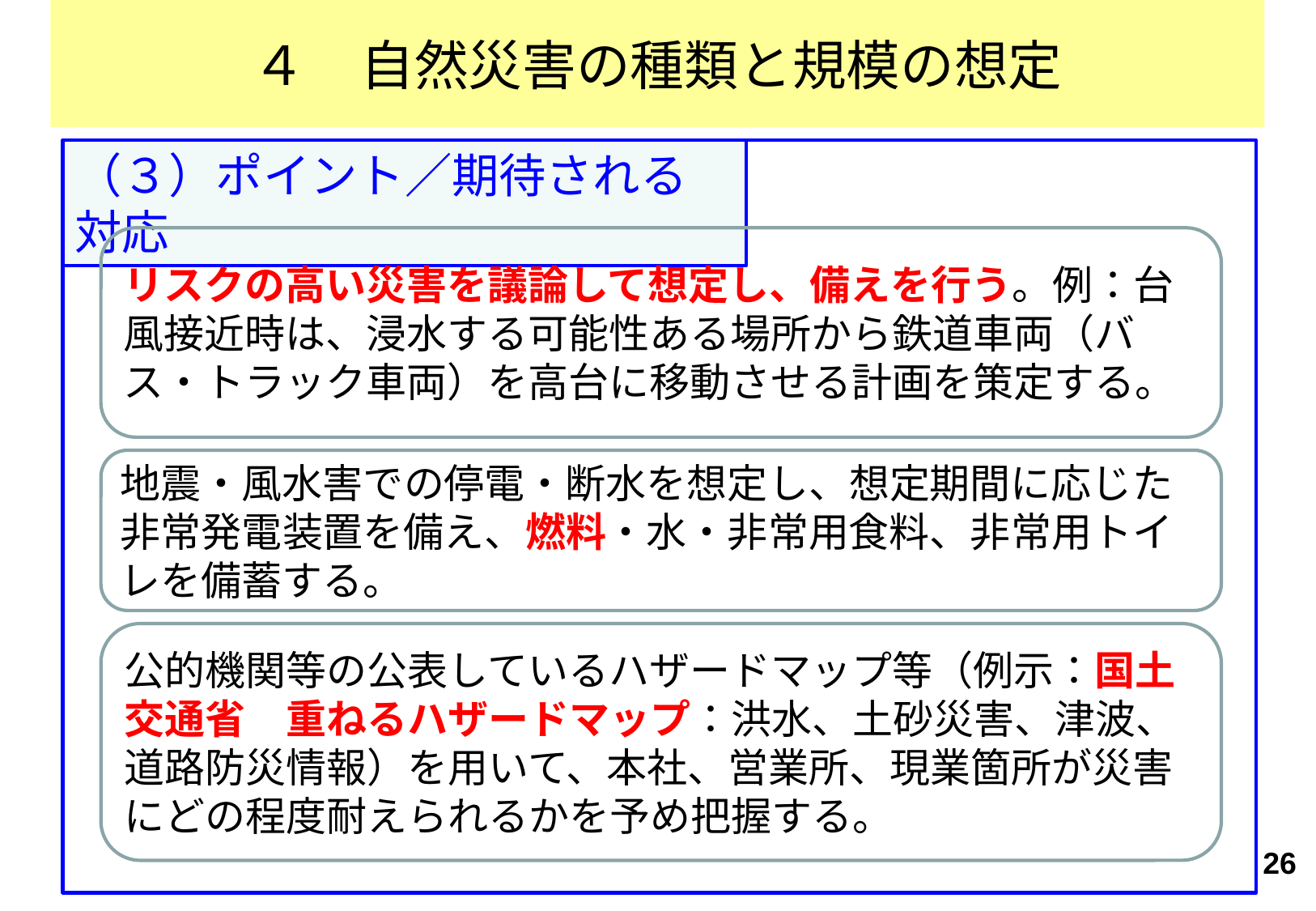

# ４　自然災害の種類と規模の想定

（３）ポイント／期待される対応
リスクの高い災害を議論して想定し、備えを行う。例：台風接近時は、浸水する可能性ある場所から鉄道車両（バス・トラック車両）を高台に移動させる計画を策定する。
地震・風水害での停電・断水を想定し、想定期間に応じた非常発電装置を備え、燃料・水・非常用食料、非常用トイレを備蓄する。
公的機関等の公表しているハザードマップ等（例示：国土交通省　重ねるハザードマップ：洪水、土砂災害、津波、道路防災情報）を用いて、本社、営業所、現業箇所が災害にどの程度耐えられるかを予め把握する。
26